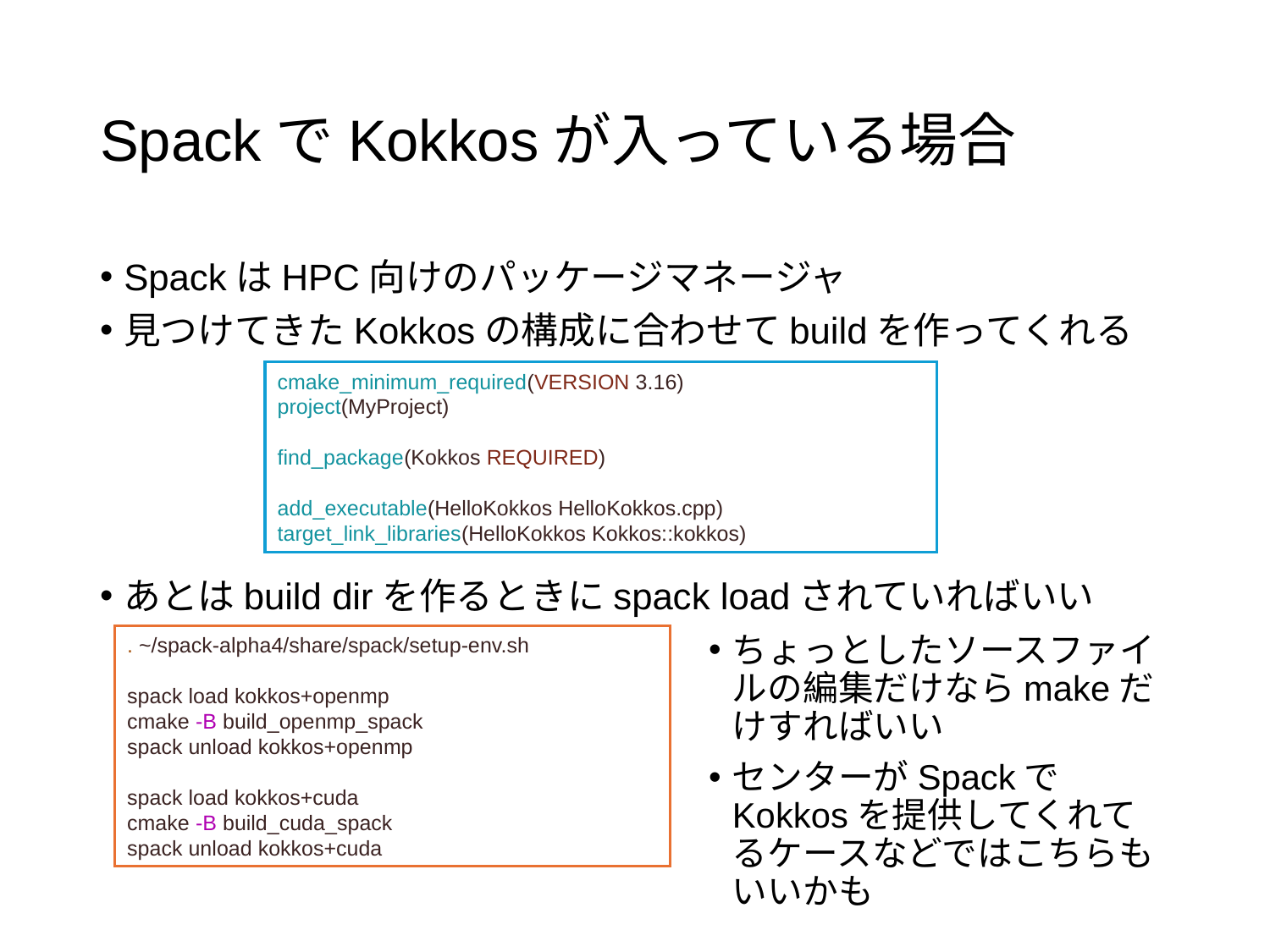

# SpackでKokkosが入っている場合
SpackはHPC向けのパッケージマネージャ
見つけてきたKokkosの構成に合わせてbuildを作ってくれる

あとはbuild dirを作るときにspack loadされていればいい
cmake_minimum_required(VERSION 3.16)
project(MyProject)

find_package(Kokkos REQUIRED)
add_executable(HelloKokkos HelloKokkos.cpp)
target_link_libraries(HelloKokkos Kokkos::kokkos)
. ~/spack-alpha4/share/spack/setup-env.sh

spack load kokkos+openmp
cmake -B build_openmp_spack
spack unload kokkos+openmp
spack load kokkos+cuda
cmake -B build_cuda_spack
spack unload kokkos+cuda
ちょっとしたソースファイルの編集だけならmakeだけすればいい
センターがSpackでKokkosを提供してくれてるケースなどではこちらもいいかも